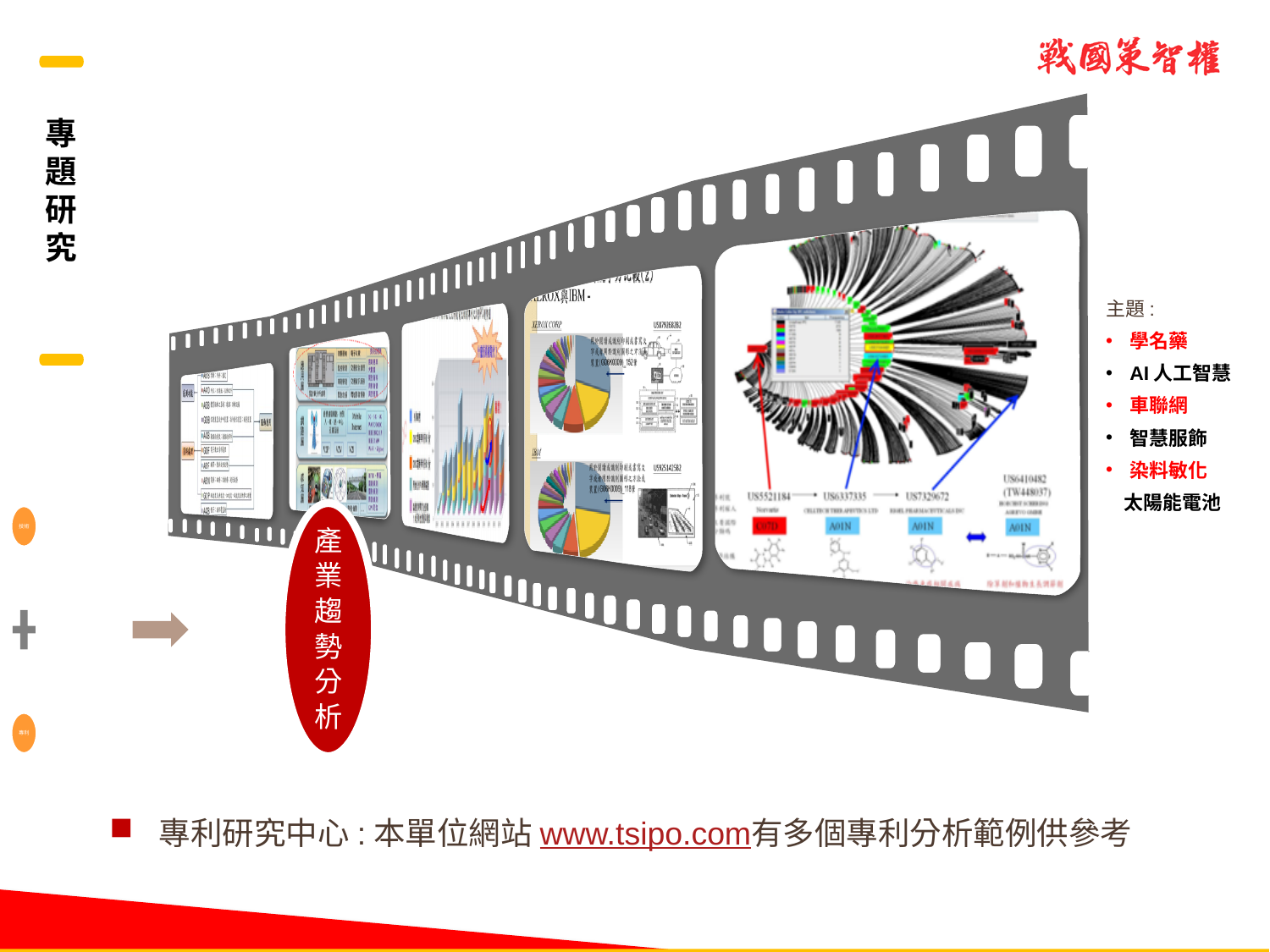

專
題
研
究

主題:
學名藥
AI人工智慧
車聯網
智慧服飾
染料敏化
   太陽能電池

技術
專利
產業趨勢
分析
專利研究中心:本單位網站www.tsipo.com有多個專利分析範例供參考